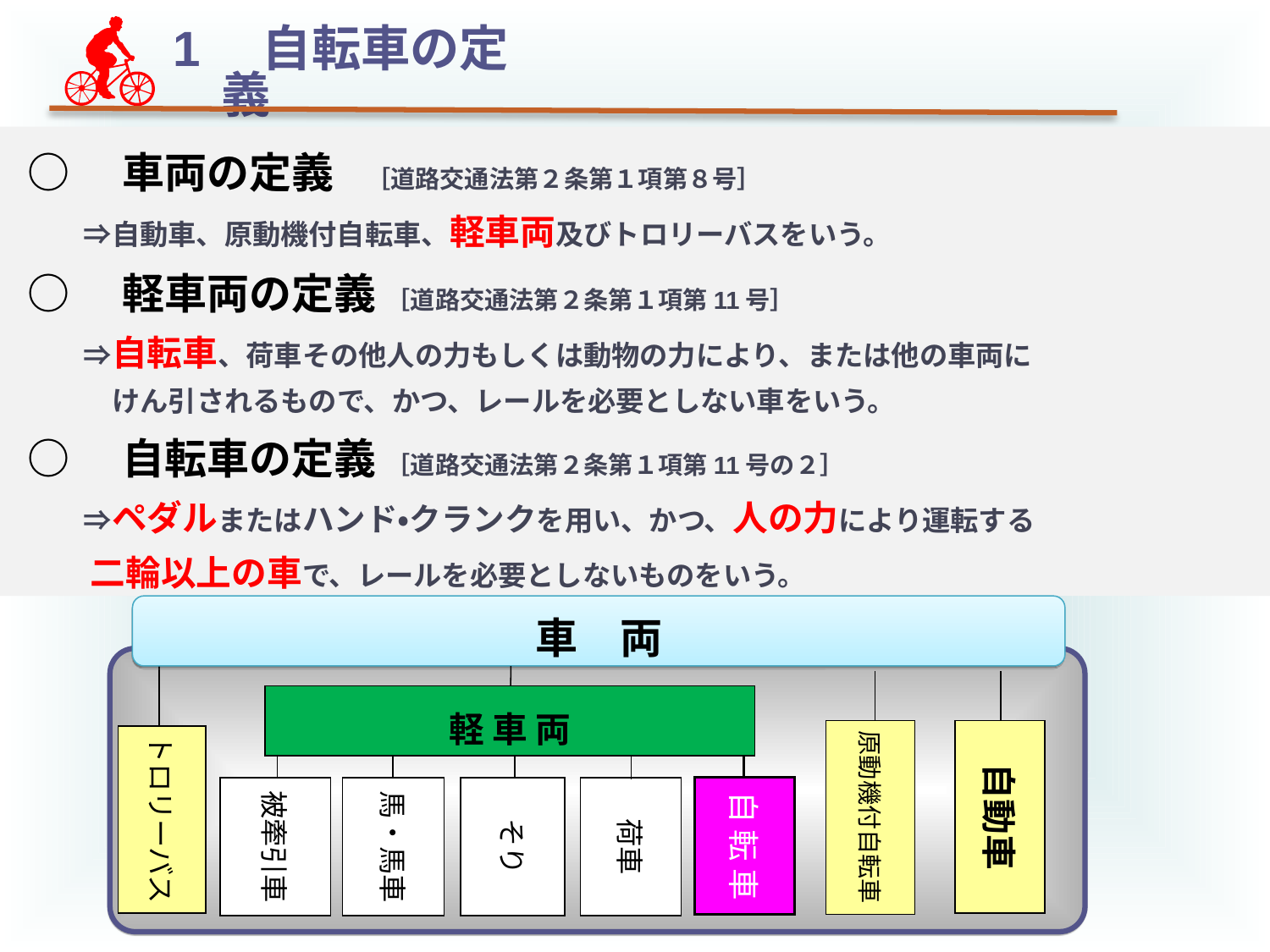

1　自転車の定義
○　車両の定義　［道路交通法第２条第１項第８号］
　　⇒自動車、原動機付自転車、軽車両及びトロリーバスをいう。
○　軽車両の定義 ［道路交通法第２条第１項第11号］
　　⇒自転車、荷車その他人の力もしくは動物の力により、または他の車両に
　　　けん引されるもので、かつ、レールを必要としない車をいう。
○　自転車の定義 ［道路交通法第２条第１項第11号の２］
　　⇒ペダルまたはハンド・クランクを用い、かつ、人の力により運転する
　　 二輪以上の車で、レールを必要としないものをいう。

車　両

トロリーバス
軽 車 両
原動機付自転車
自動車
自 転 車
そり
被牽引車
馬・馬車
荷車